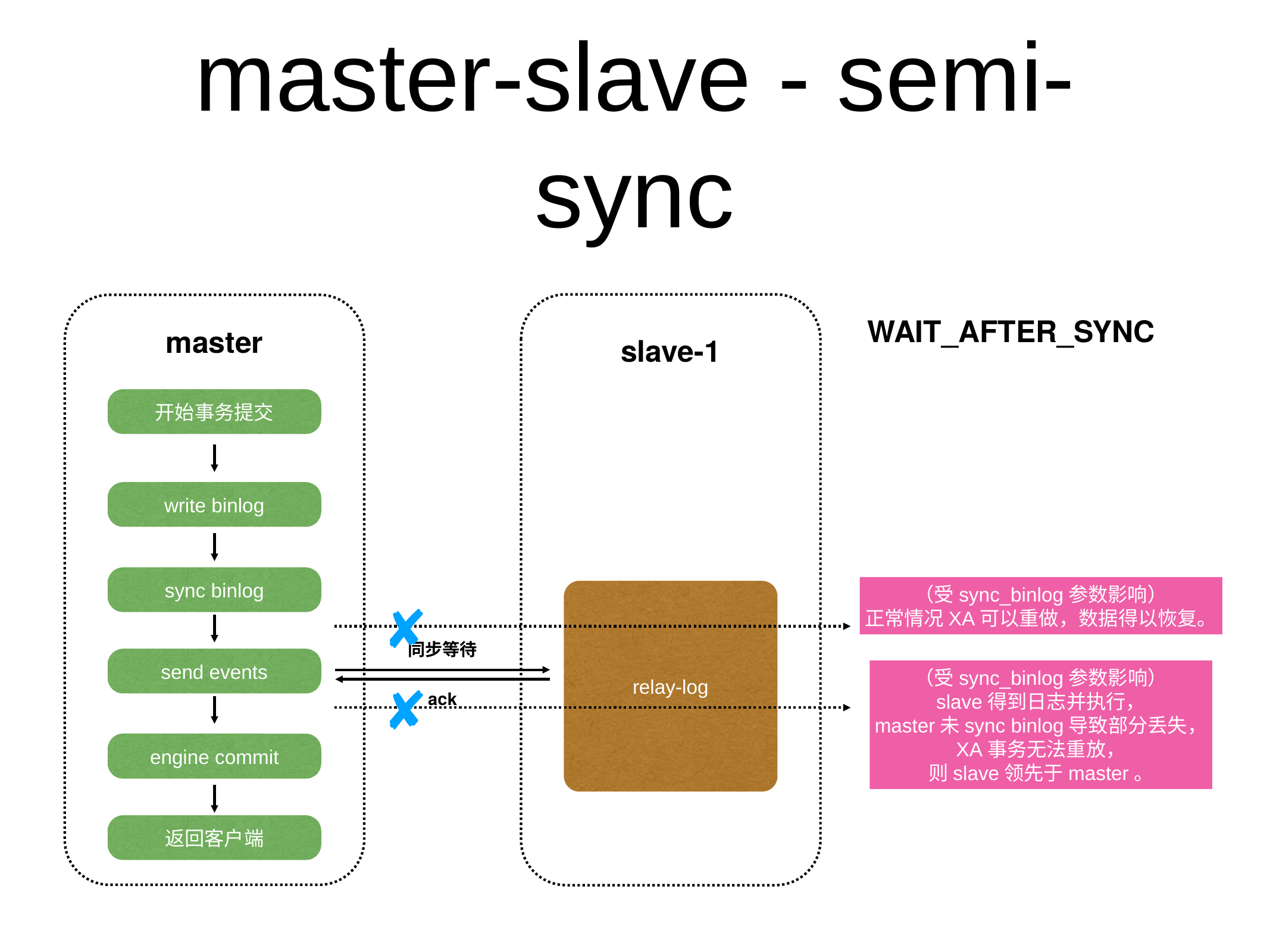

# master-slave - semi-sync
WAIT_AFTER_SYNC

slave-1

master
开始事务提交

write binlog

sync binlog
（受sync_binlog参数影响）
正常情况XA可以重做，数据得以恢复。
relay-log

同步等待

send events
（受sync_binlog参数影响）
slave得到日志并执行，
master未sync binlog导致部分丢失，
XA事务无法重放，
则slave领先于master。

ack

engine commit

返回客户端